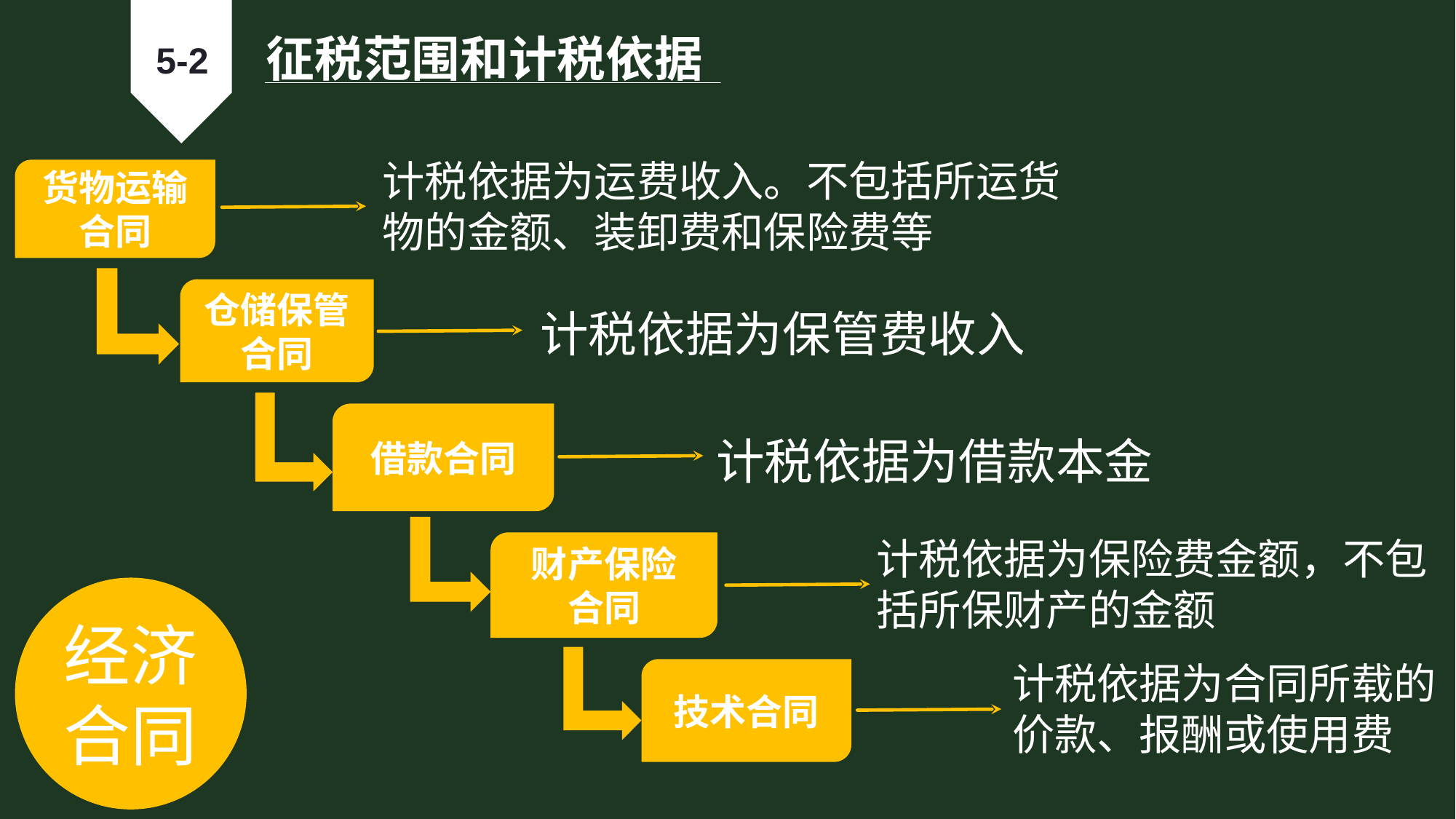

征税范围和计税依据

5-2
计税依据为运费收入。不包括所运货物的金额、装卸费和保险费等
货物运输合同

仓储保管合同
计税依据为保管费收入

借款合同
计税依据为借款本金

计税依据为保险费金额，不包括所保财产的金额
财产保险
合同
经济合同
计税依据为合同所载的价款、报酬或使用费

技术合同